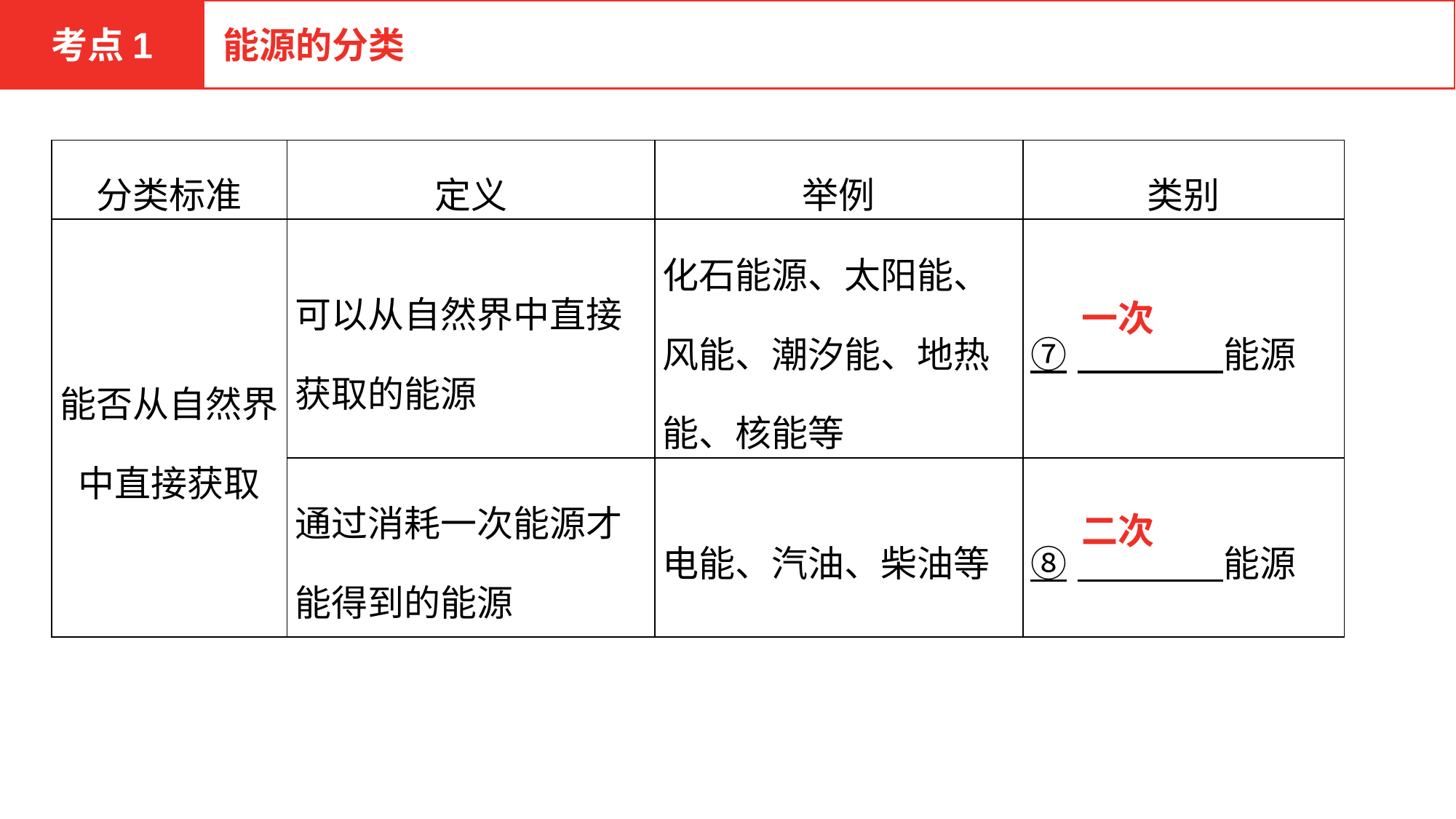

考点1
能源的分类
| 分类标准 | 定义 | 举例 | 类别 |
| --- | --- | --- | --- |
| 能否从自然界中直接获取 | 可以从自然界中直接获取的能源 | 化石能源、太阳能、风能、潮汐能、地热能、核能等 | ⑦　　　　能源 |
|  | 通过消耗一次能源才能得到的能源 | 电能、汽油、柴油等 | ⑧　　　　能源 |
一次
二次